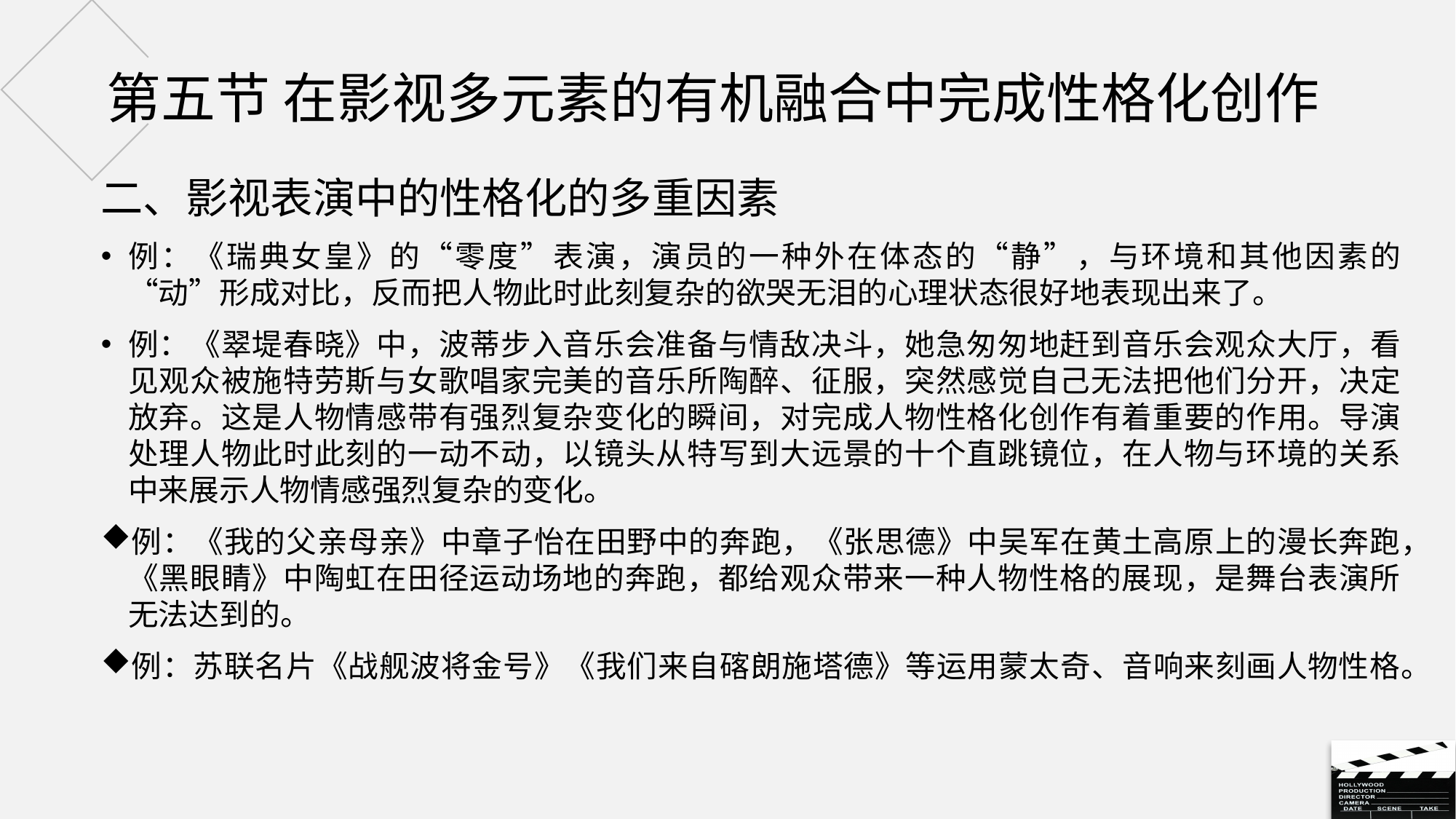

# 第五节 在影视多元素的有机融合中完成性格化创作
二、影视表演中的性格化的多重因素
例：《瑞典女皇》的“零度”表演，演员的一种外在体态的“静”，与环境和其他因素的“动”形成对比，反而把人物此时此刻复杂的欲哭无泪的心理状态很好地表现出来了。
例：《翠堤春晓》中，波蒂步入音乐会准备与情敌决斗，她急匆匆地赶到音乐会观众大厅，看见观众被施特劳斯与女歌唱家完美的音乐所陶醉、征服，突然感觉自己无法把他们分开，决定放弃。这是人物情感带有强烈复杂变化的瞬间，对完成人物性格化创作有着重要的作用。导演处理人物此时此刻的一动不动，以镜头从特写到大远景的十个直跳镜位，在人物与环境的关系中来展示人物情感强烈复杂的变化。
例：《我的父亲母亲》中章子怡在田野中的奔跑，《张思德》中吴军在黄土高原上的漫长奔跑，《黑眼睛》中陶虹在田径运动场地的奔跑，都给观众带来一种人物性格的展现，是舞台表演所无法达到的。
例：苏联名片《战舰波将金号》《我们来自碦朗施塔德》等运用蒙太奇、音响来刻画人物性格。